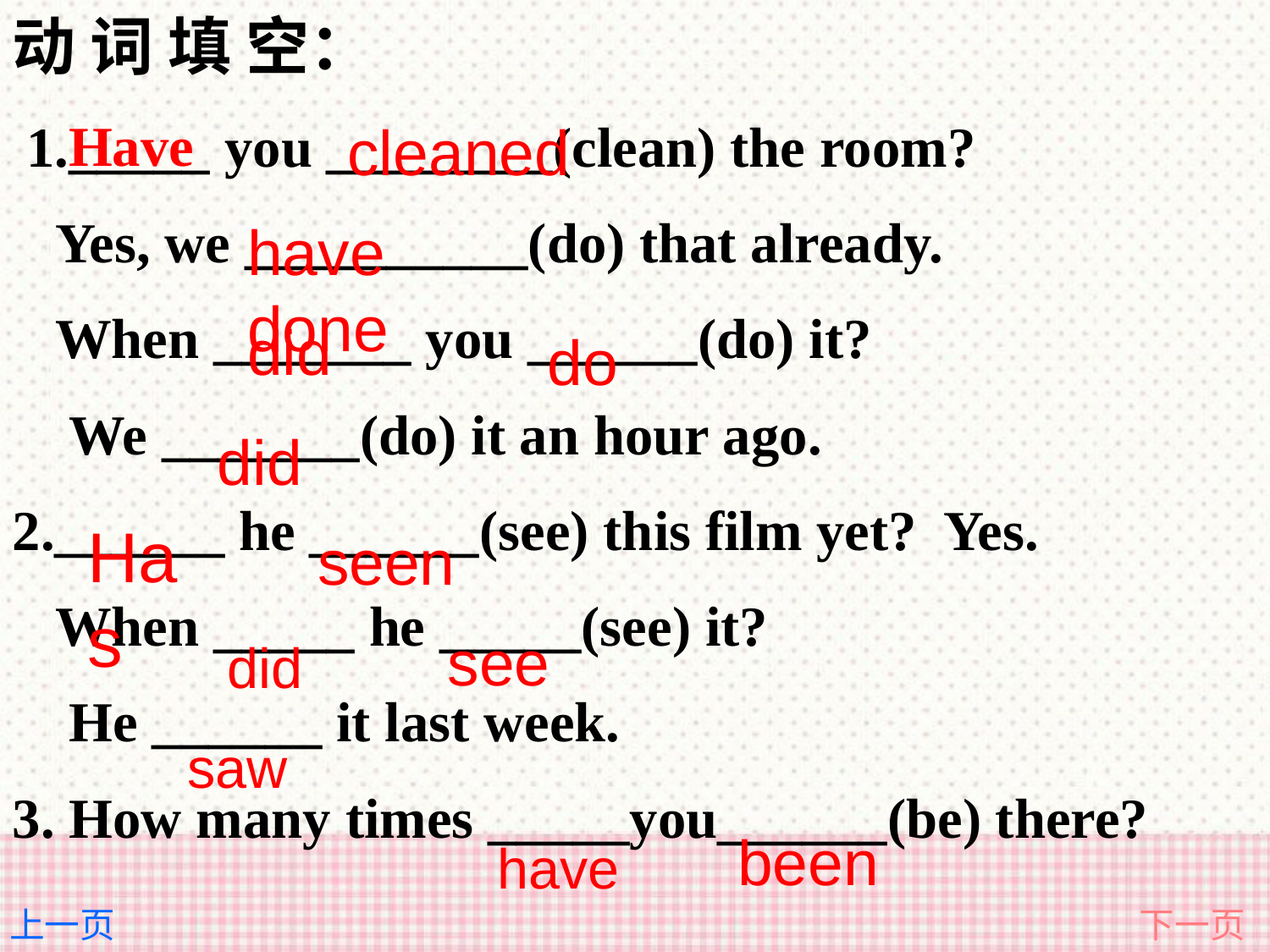

动 词 填 空：
 1._____ you ________(clean) the room?
   Yes, we __________(do) that already.
   When _______ you ______(do) it?
    We _______(do) it an hour ago.
2.______ he ______(see) this film yet?  Yes.
   When _____ he _____(see) it?
    He ______ it last week.
3. How many times _____you______(be) there?

Have
cleaned
have done
did
do
did
Has
seen

see
did
saw

been
have
上一页
下一页